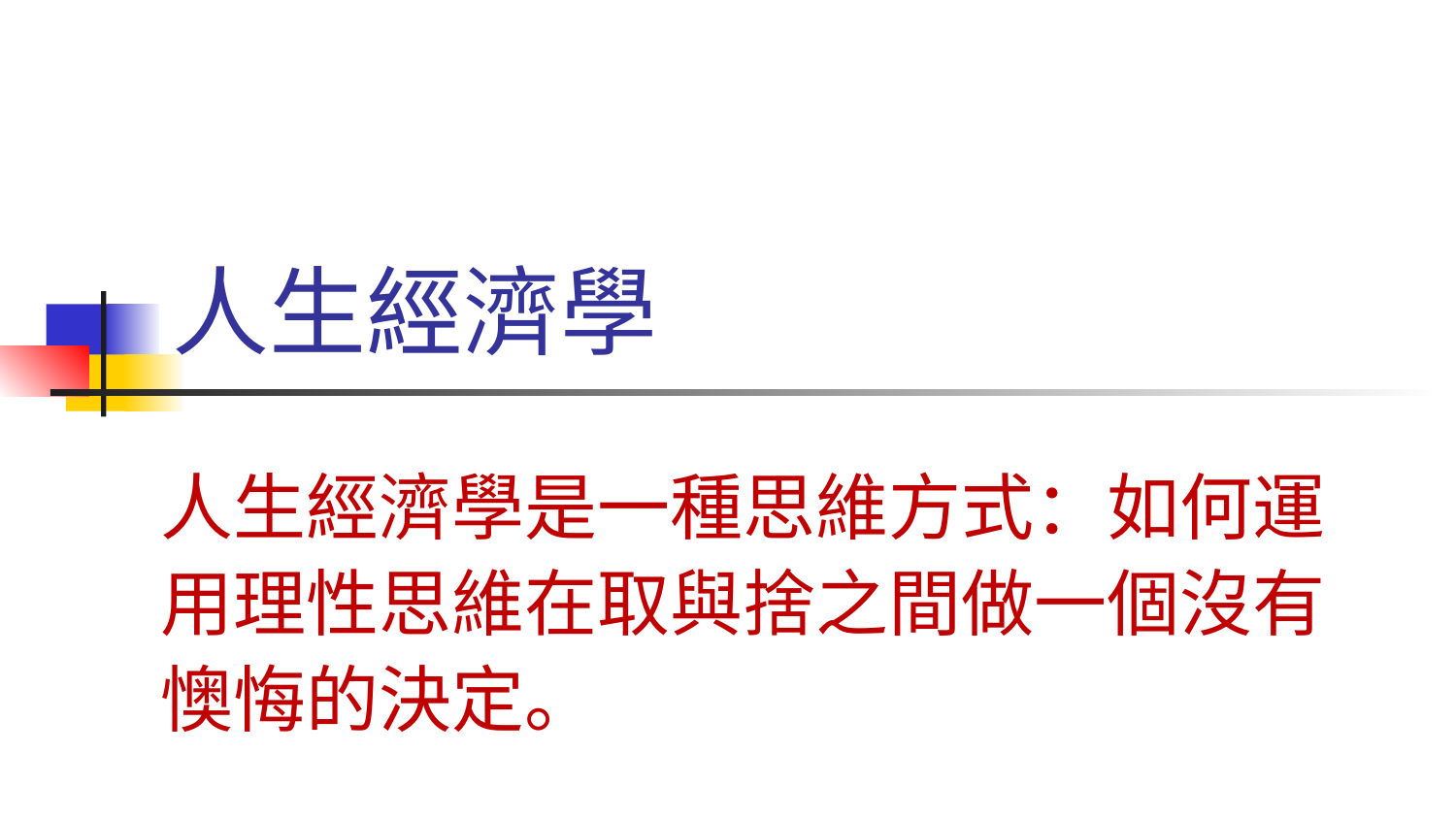

# 人生經濟學
人生經濟學是一種思維方式：如何運用理性思維在取與捨之間做一個沒有懊悔的決定。